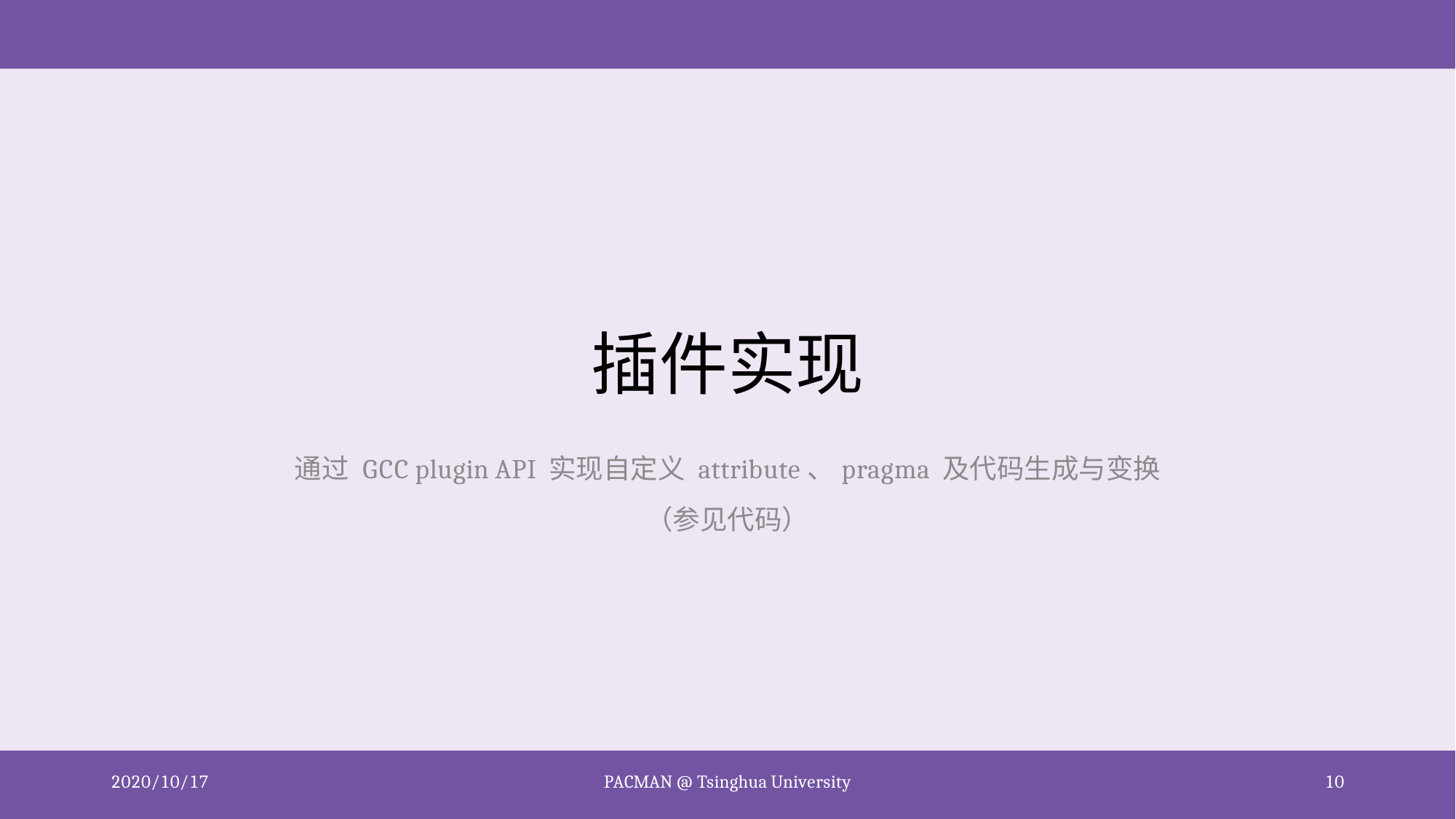

# 插件实现
通过 GCC plugin API 实现自定义 attribute、pragma 及代码生成与变换
（参见代码）
2020/10/17
PACMAN @ Tsinghua University
10